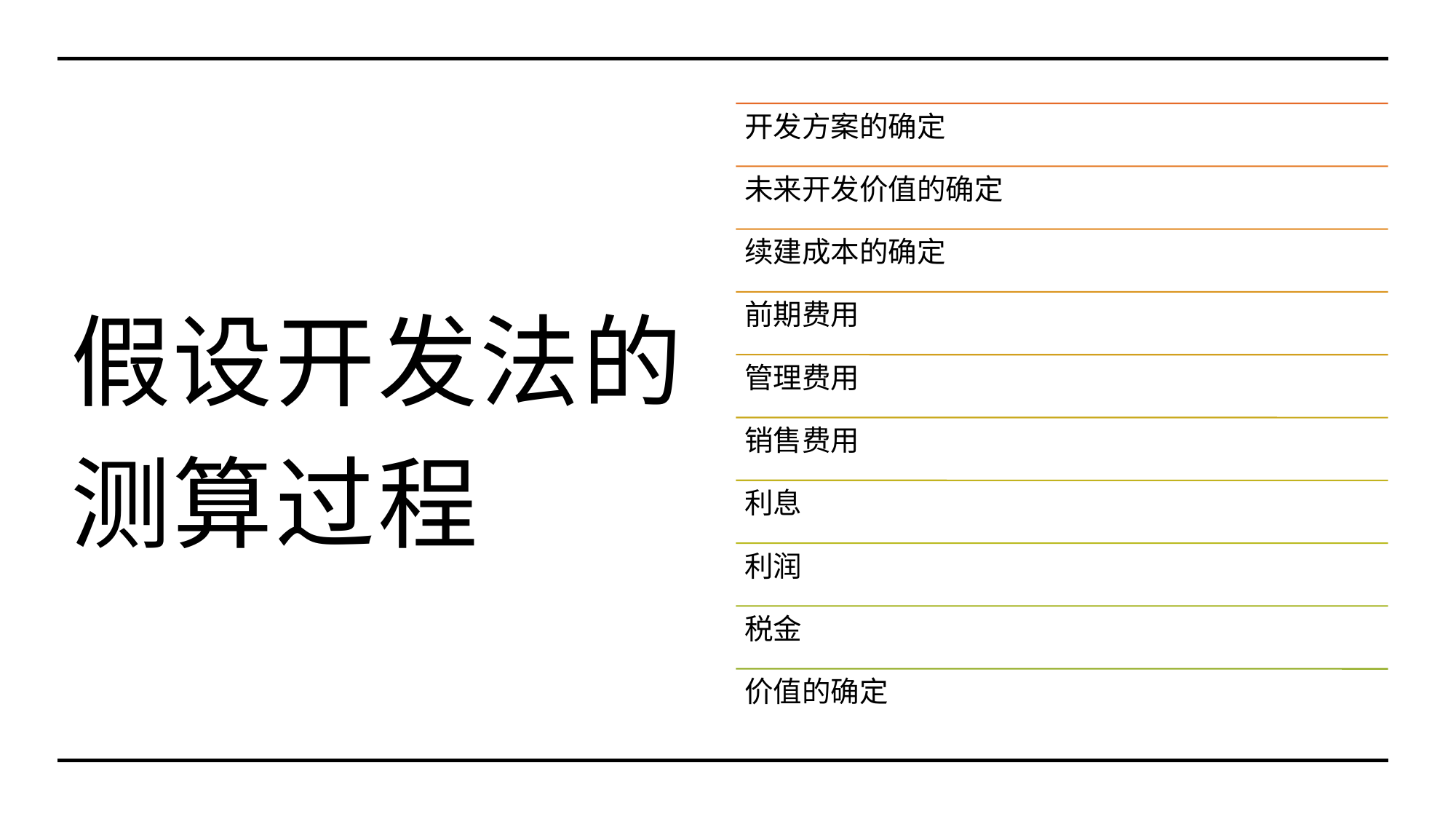

开发方案的确定
未来开发价值的确定
续建成本的确定
前期费用
管理费用
销售费用
利息
利润
税金
价值的确定
# 假设开发法的测算过程